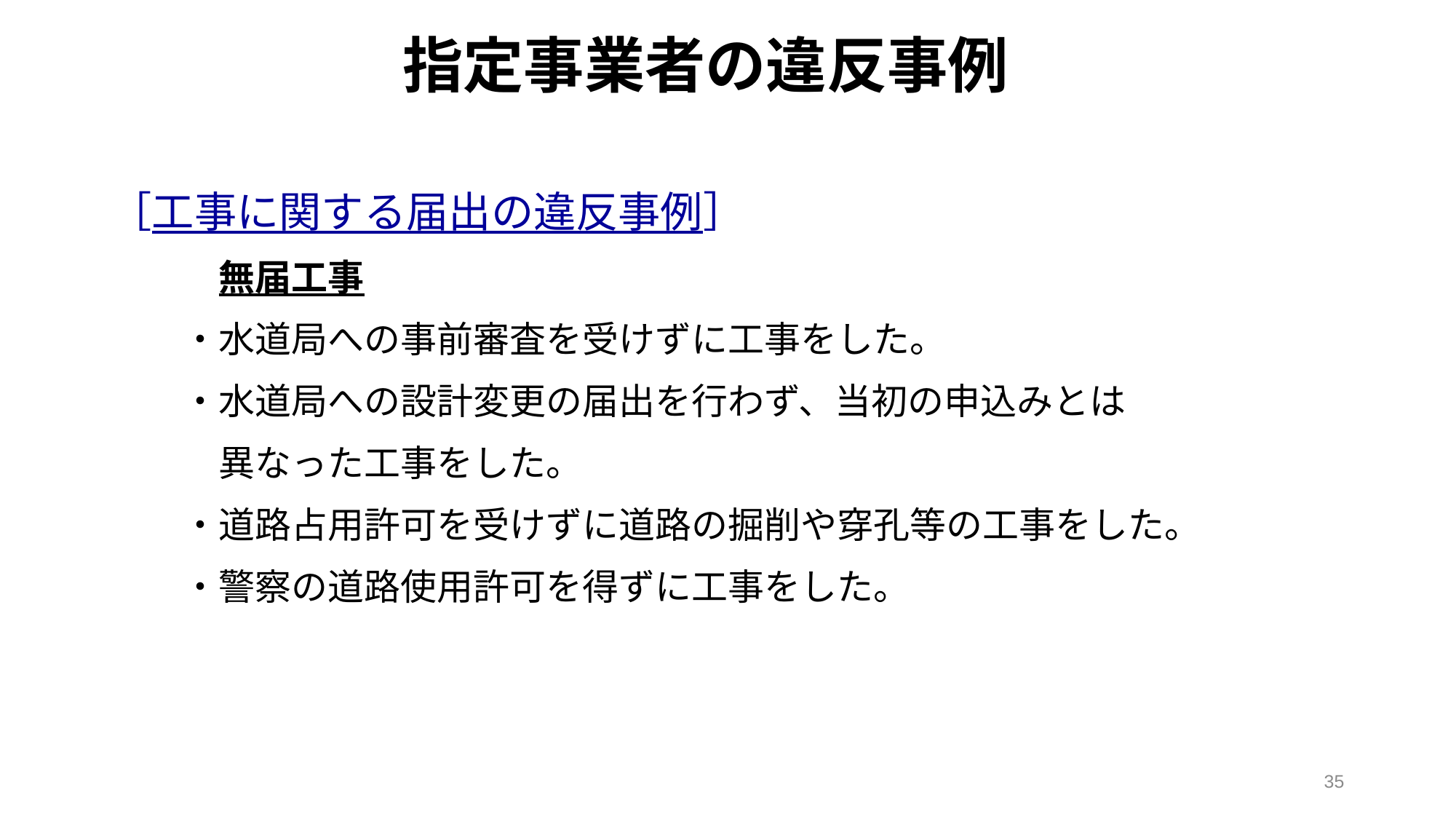

指定事業者の違反事例
［工事に関する届出の違反事例］
　　　無届工事
　　・水道局への事前審査を受けずに工事をした。
　　・水道局への設計変更の届出を行わず、当初の申込みとは
　　　異なった工事をした。
　　・道路占用許可を受けずに道路の掘削や穿孔等の工事をした。
　　・警察の道路使用許可を得ずに工事をした。
35